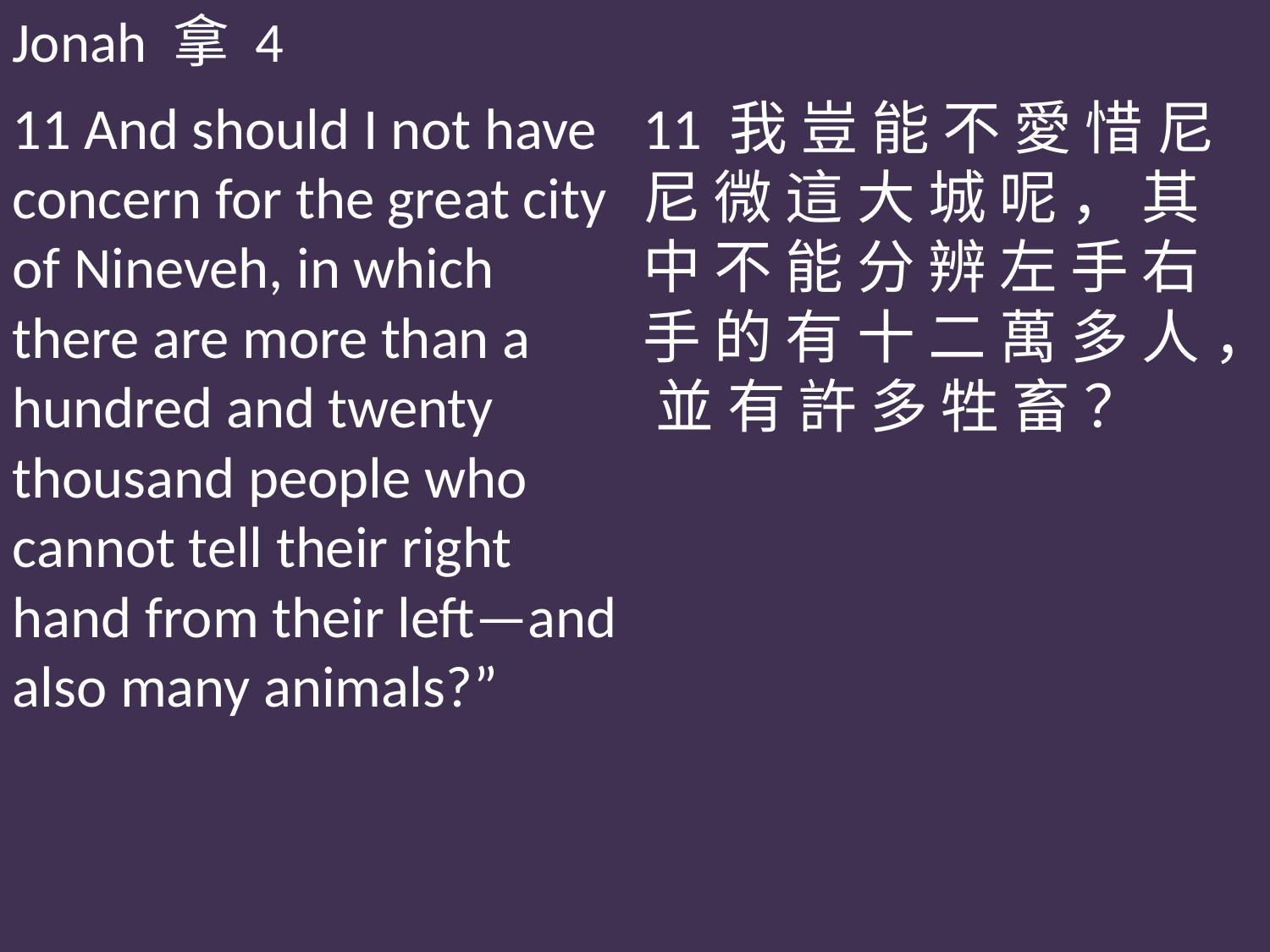

Jonah 拿 4
11 And should I not have concern for the great city of Nineveh, in which there are more than a hundred and twenty thousand people who cannot tell their right hand from their left—and also many animals?”
11 我 豈 能 不 愛 惜 尼 尼 微 這 大 城 呢 ， 其 中 不 能 分 辨 左 手 右 手 的 有 十 二 萬 多 人 ， 並 有 許 多 牲 畜 ？